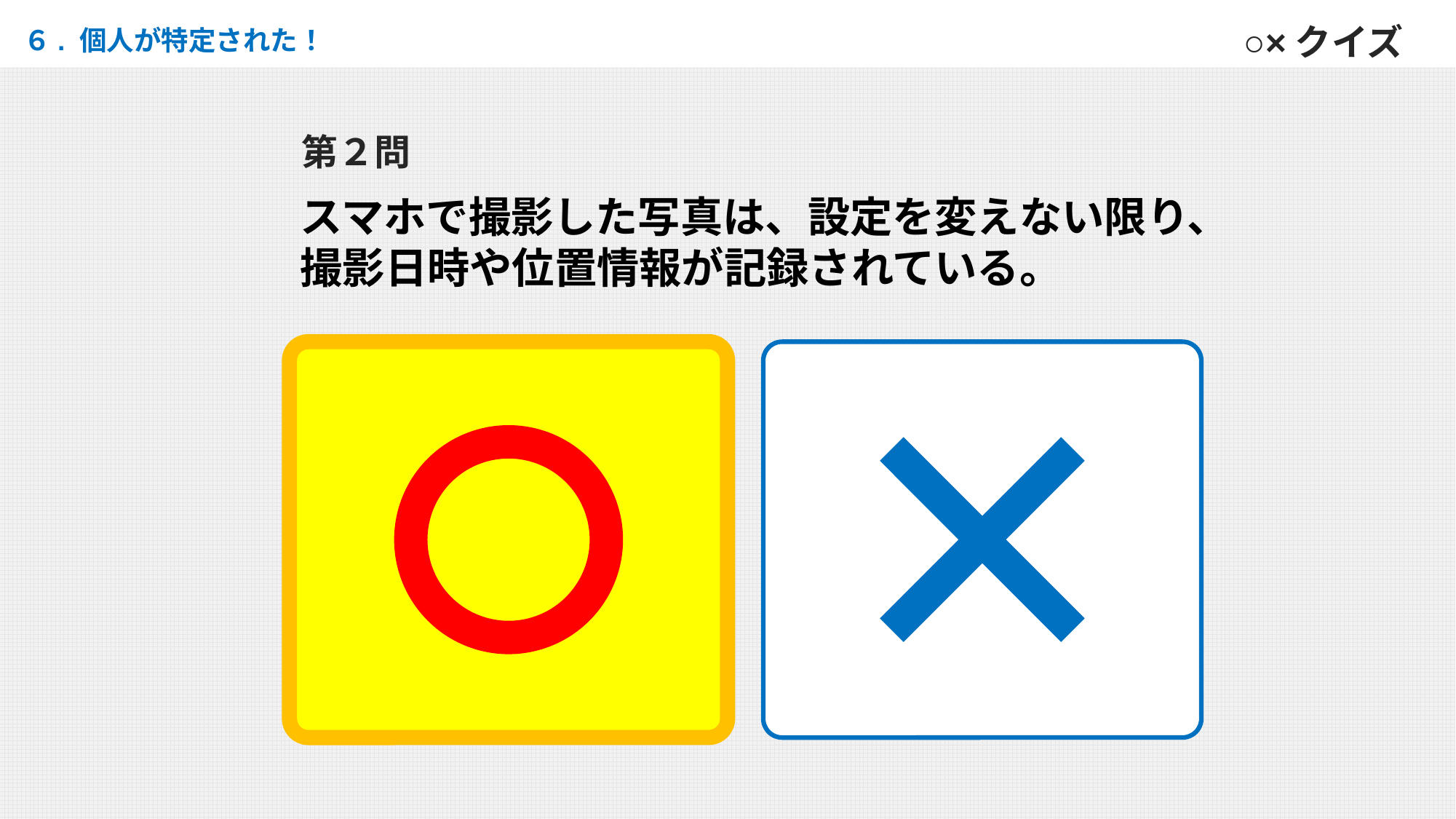

○×クイズ
６. 個人が特定された！
第２問
スマホで撮影した写真は、設定を変えない限り、撮影日時や位置情報が記録されている。